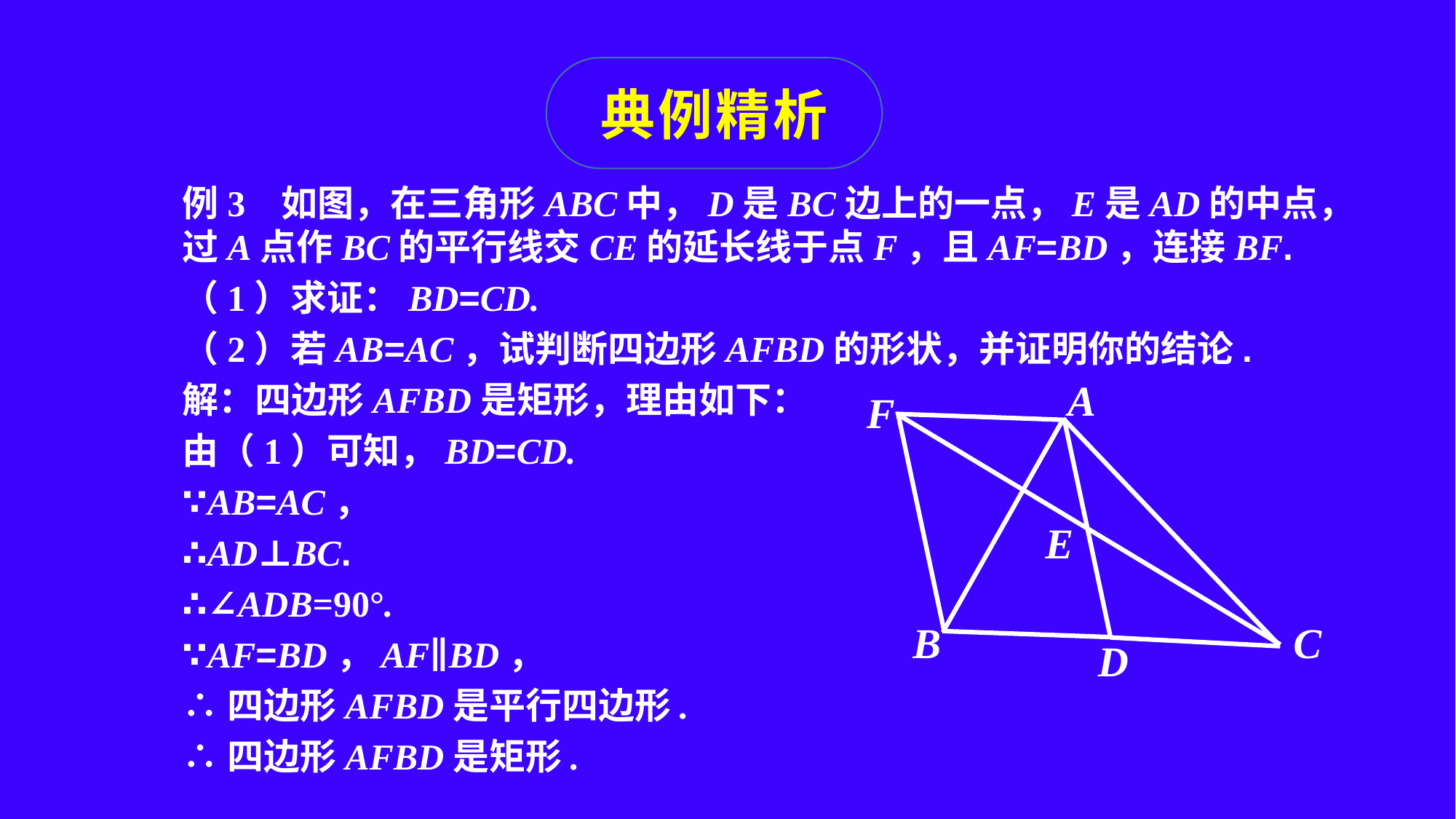

典例精析
例3   如图，在三角形ABC中，D是BC边上的一点，E是AD的中点，过A点作BC的平行线交CE的延长线于点F，且AF=BD，连接BF.
（1）求证：BD=CD.
（2）若AB=AC，试判断四边形AFBD的形状，并证明你的结论.
解：四边形AFBD是矩形，理由如下：
由（1）可知，BD=CD.
∵AB=AC，
∴AD⊥BC.
∴∠ADB=90°.
∵AF=BD，AF∥BD，
∴四边形AFBD是平行四边形.
∴四边形AFBD是矩形.
A
F

E
B
C
D